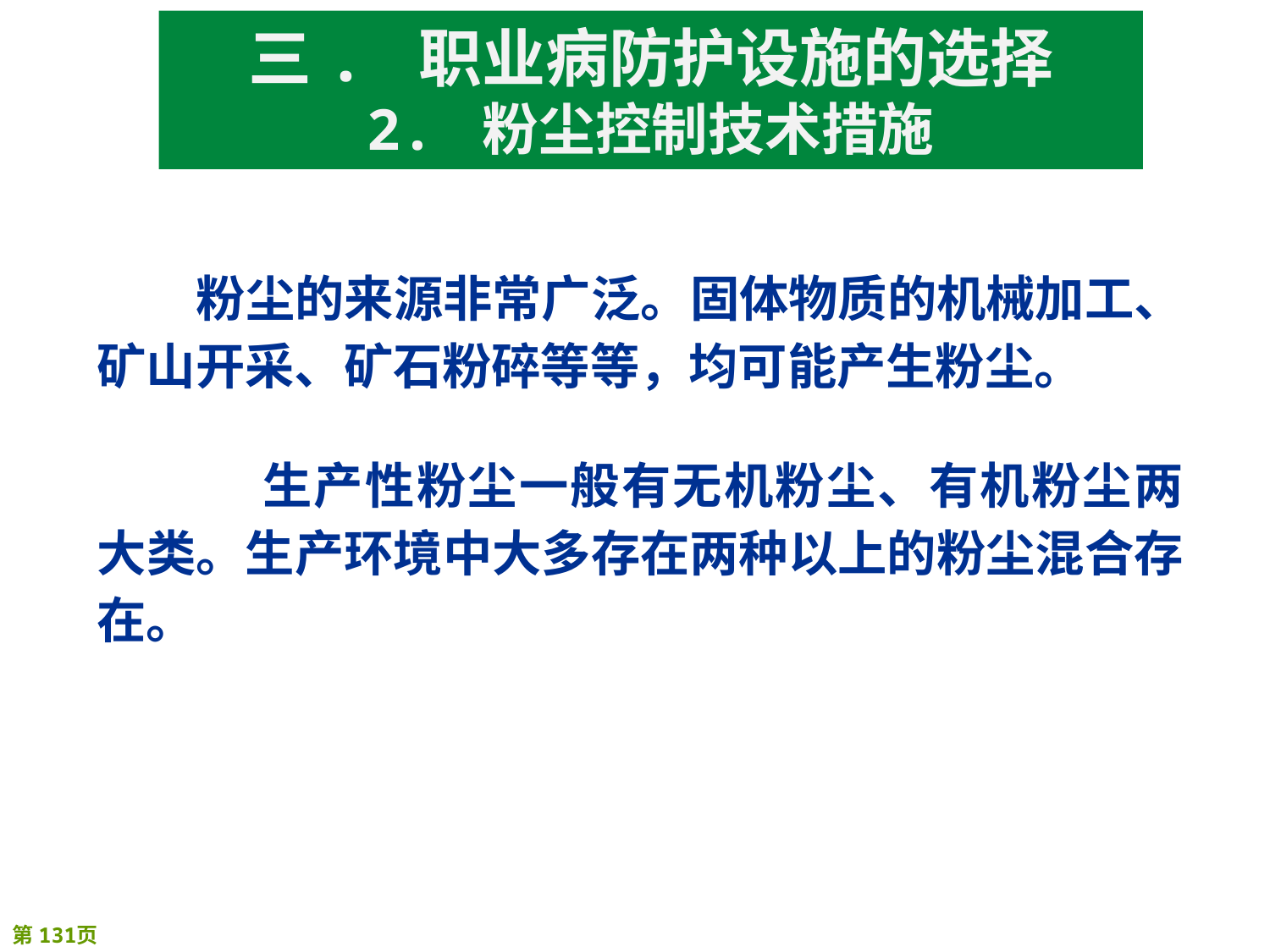

# 三. 职业病防护设施的选择 2. 粉尘控制技术措施
粉尘的来源非常广泛。固体物质的机械加工、矿山开采、矿石粉碎等等，均可能产生粉尘。
    生产性粉尘一般有无机粉尘、有机粉尘两大类。生产环境中大多存在两种以上的粉尘混合存在。